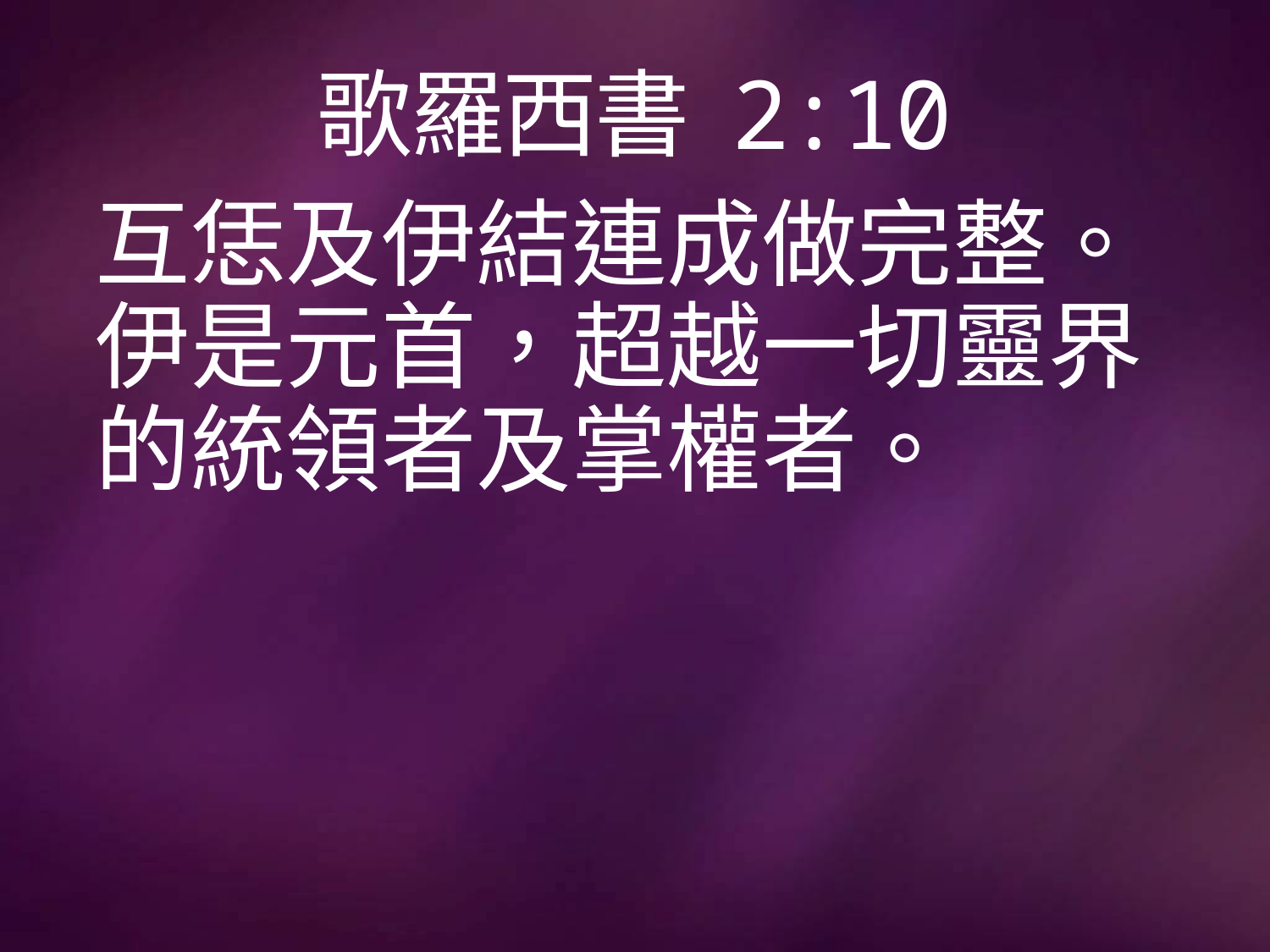

# 歌羅西書 2:10
互恁及伊結連成做完整。伊是元首，超越一切靈界的統領者及掌權者。